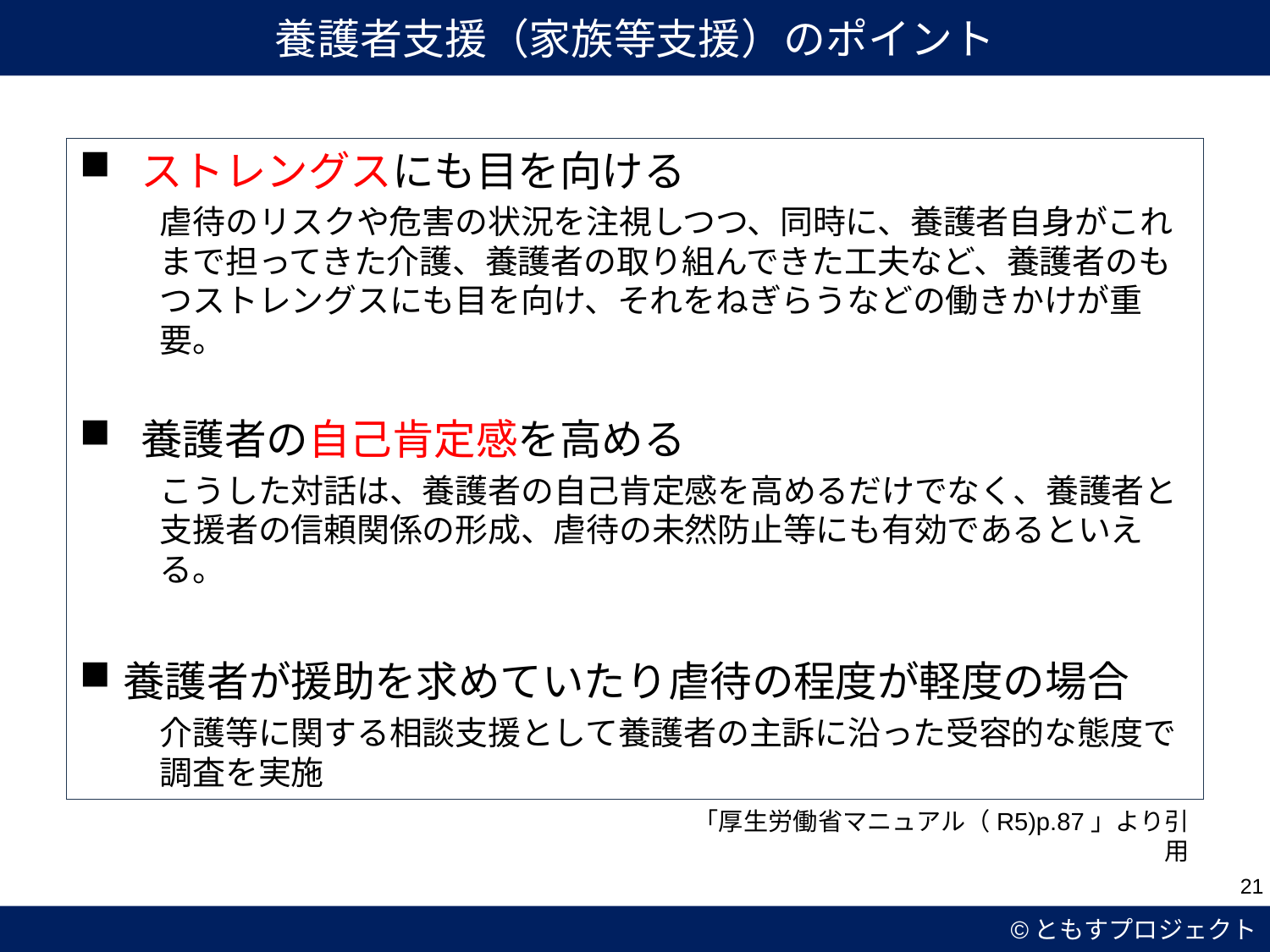

養護者支援（家族等支援）のポイント
 ストレングスにも目を向ける
虐待のリスクや危害の状況を注視しつつ、同時に、養護者自身がこれまで担ってきた介護、養護者の取り組んできた工夫など、養護者のもつストレングスにも目を向け、それをねぎらうなどの働きかけが重要。

 養護者の自己肯定感を高める
こうした対話は、養護者の自己肯定感を高めるだけでなく、養護者と支援者の信頼関係の形成、虐待の未然防止等にも有効であるといえる。

養護者が援助を求めていたり虐待の程度が軽度の場合
介護等に関する相談支援として養護者の主訴に沿った受容的な態度で調査を実施

「厚生労働省マニュアル（R5)p.87」より引用
21
65
©ともすプロジェクト